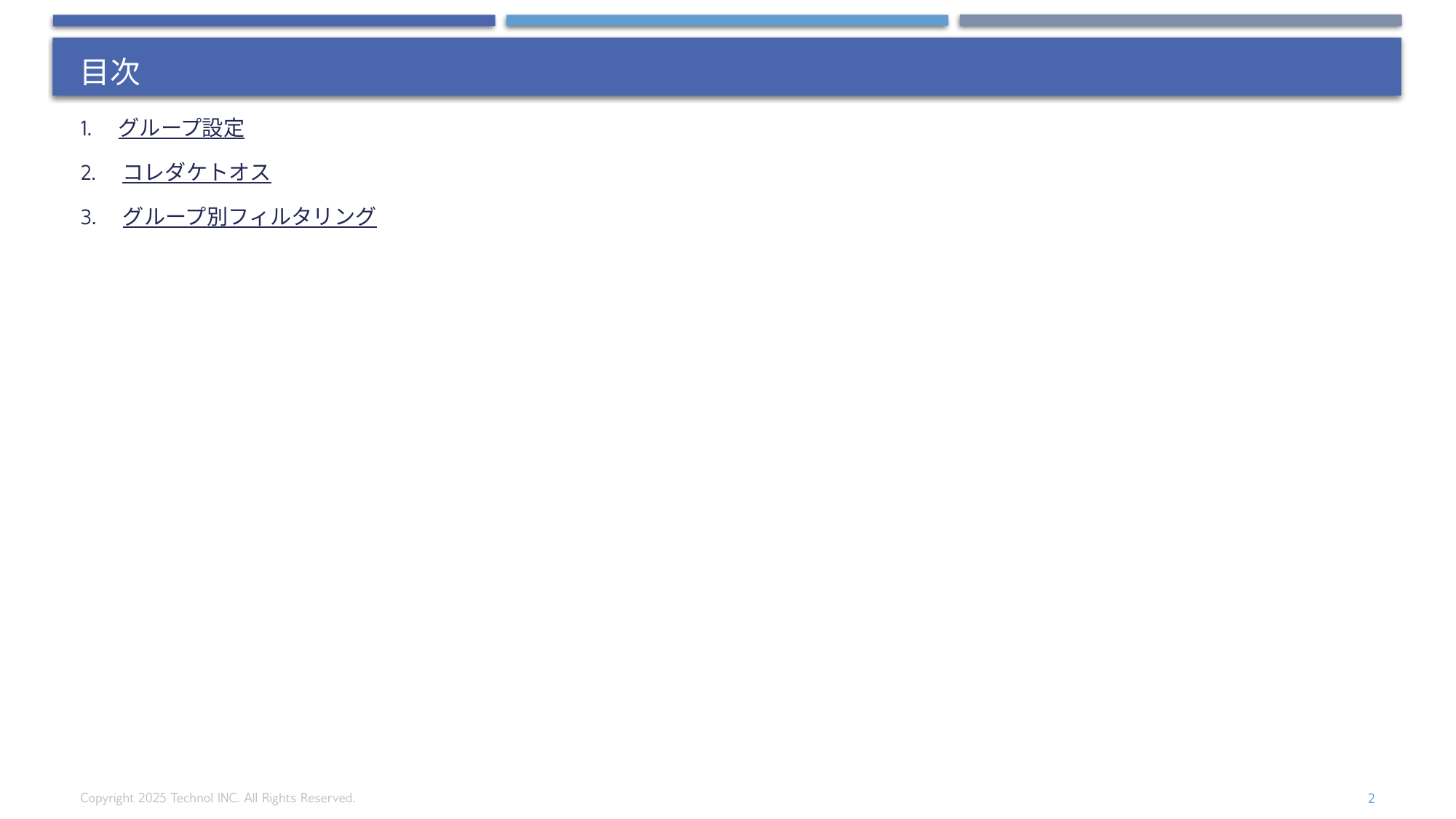

# 目次
1.　グループ設定
2.　コレダケトオス
3.　グループ別フィルタリング
Copyright 2025 Technol INC. All Rights Reserved.
2